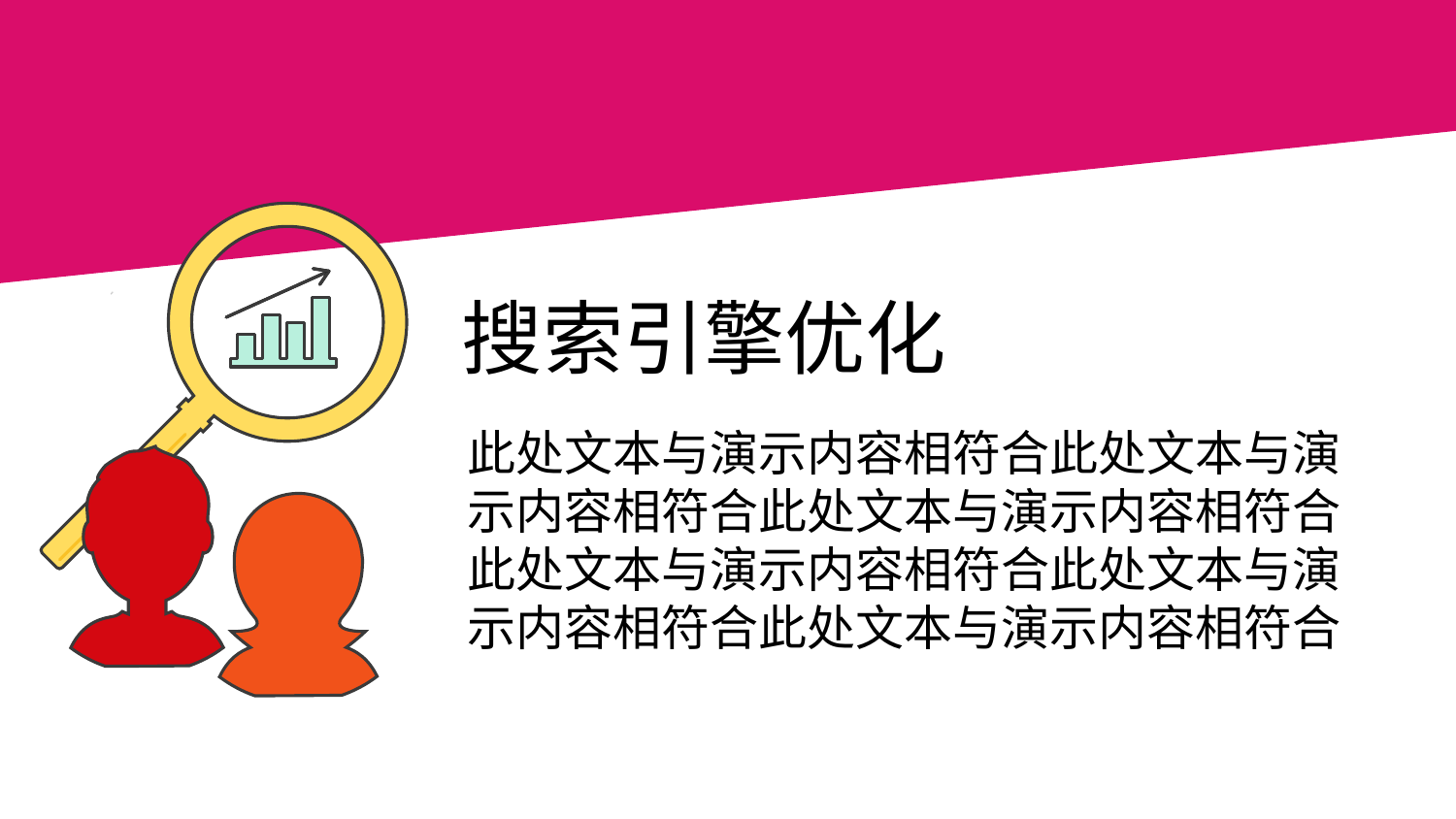

# 搜索引擎优化
此处文本与演示内容相符合此处文本与演示内容相符合此处文本与演示内容相符合此处文本与演示内容相符合此处文本与演示内容相符合此处文本与演示内容相符合